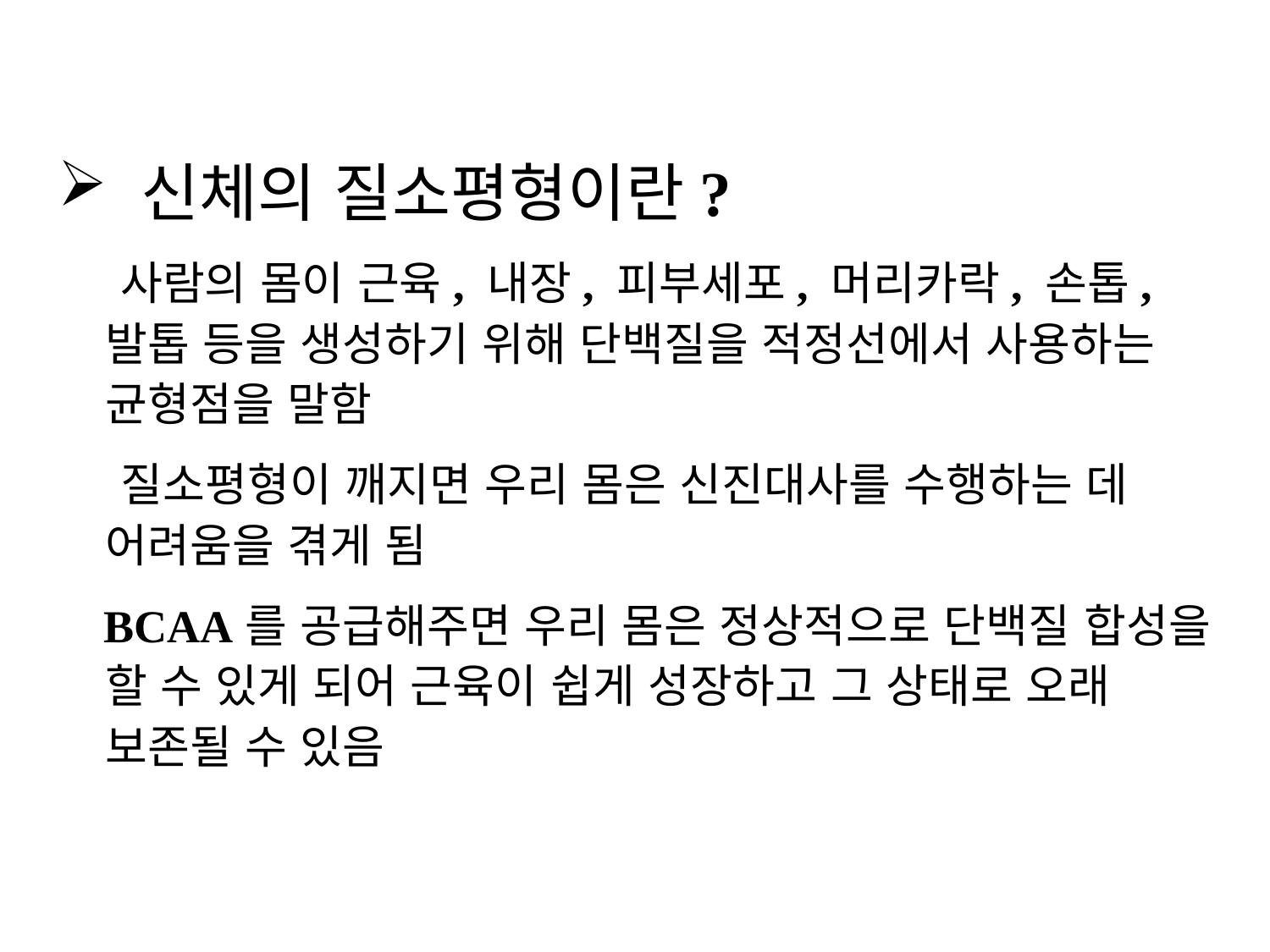

신체의 질소평형이란?
    사람의 몸이 근육, 내장, 피부세포, 머리카락, 손톱, 발톱 등을 생성하기 위해 단백질을 적정선에서 사용하는 균형점을 말함
    질소평형이 깨지면 우리 몸은 신진대사를 수행하는 데 어려움을 겪게 됨
    BCAA를 공급해주면 우리 몸은 정상적으로 단백질 합성을 할 수 있게 되어 근육이 쉽게 성장하고 그 상태로 오래 보존될 수 있음